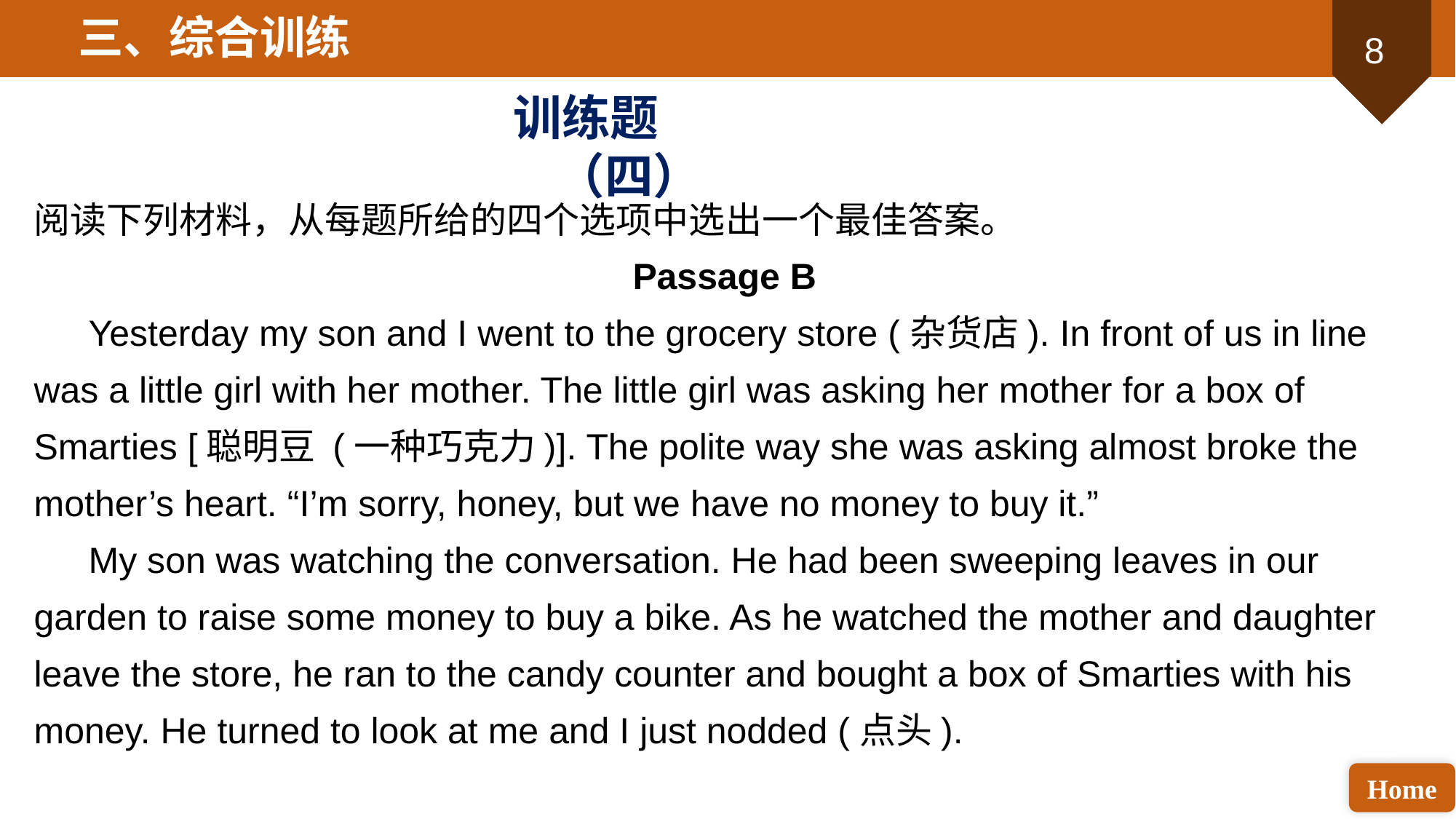

三、综合训练
训练题（四）
阅读下列材料，从每题所给的四个选项中选出一个最佳答案。
Passage B
Yesterday my son and I went to the grocery store (杂货店). In front of us in line was a little girl with her mother. The little girl was asking her mother for a box of Smarties [聪明豆 (一种巧克力)]. The polite way she was asking almost broke the mother’s heart. “I’m sorry, honey, but we have no money to buy it.”
My son was watching the conversation. He had been sweeping leaves in our garden to raise some money to buy a bike. As he watched the mother and daughter leave the store, he ran to the candy counter and bought a box of Smarties with his money. He turned to look at me and I just nodded (点头).